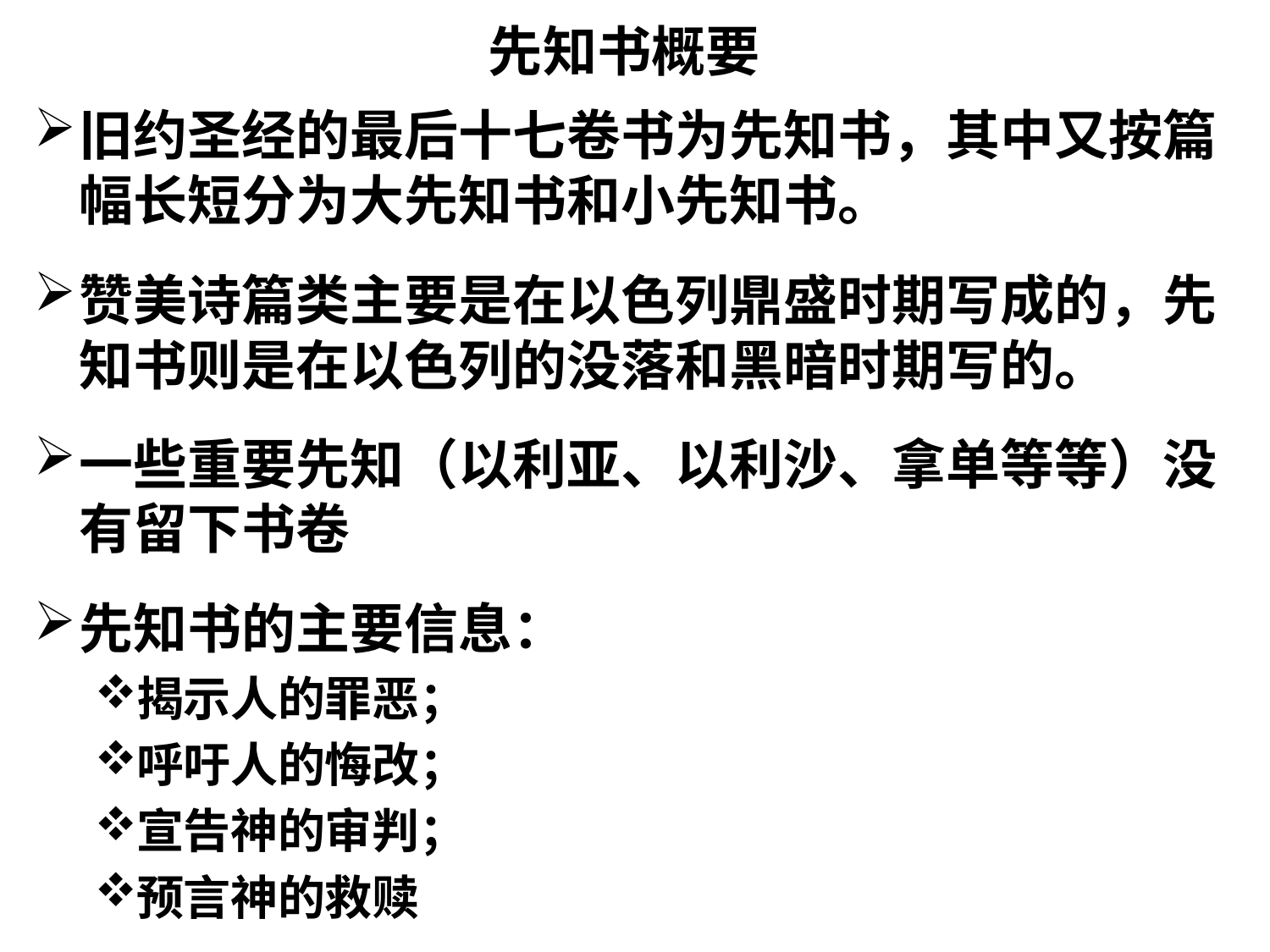

# 先知书概要
旧约圣经的最后十七卷书为先知书，其中又按篇幅长短分为大先知书和小先知书。

赞美诗篇类主要是在以色列鼎盛时期写成的，先知书则是在以色列的没落和黑暗时期写的。

一些重要先知（以利亚、以利沙、拿单等等）没有留下书卷

先知书的主要信息：
揭示人的罪恶；
呼吁人的悔改；
宣告神的审判；
预言神的救赎